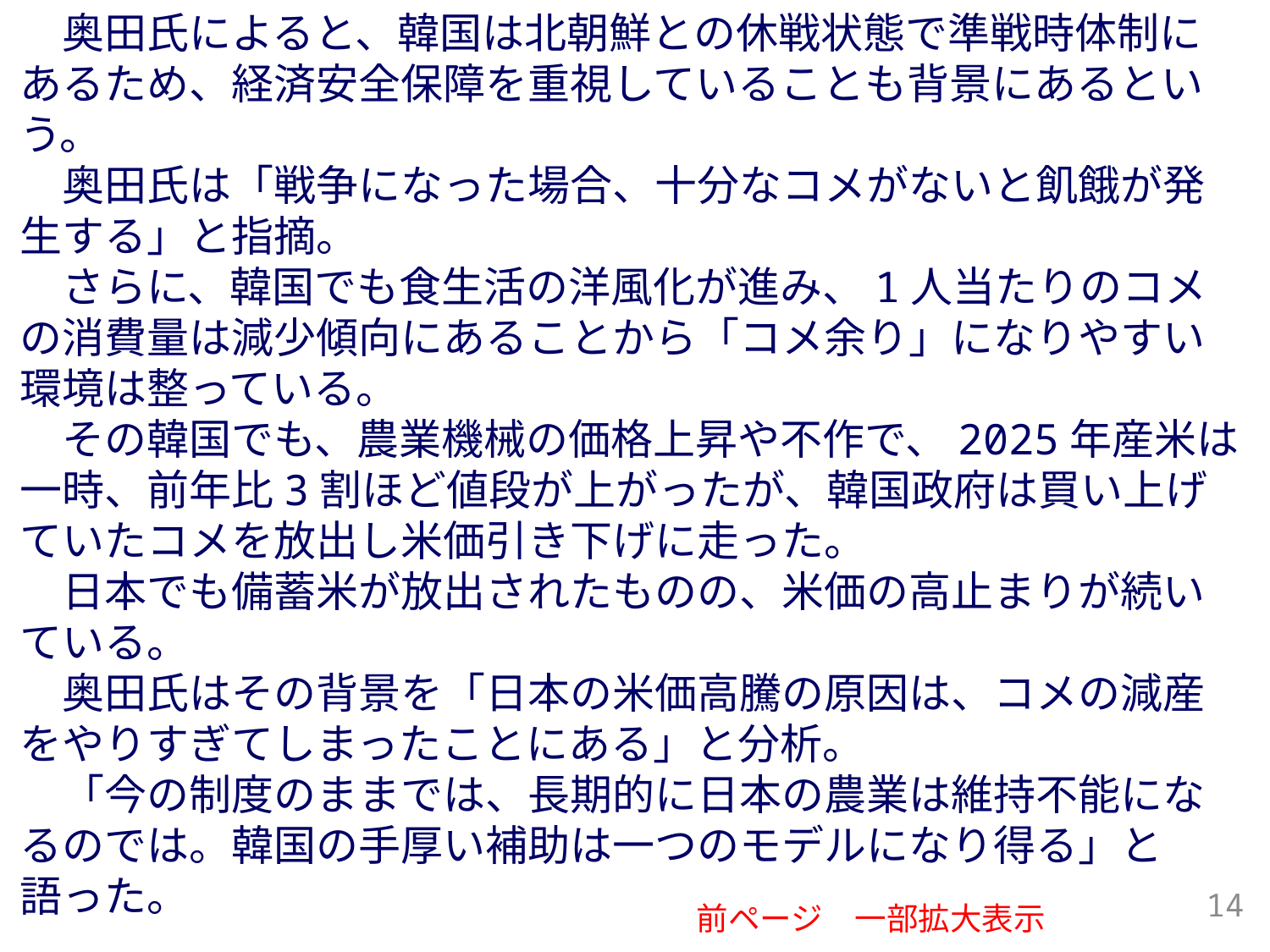

奥田氏によると、韓国は北朝鮮との休戦状態で準戦時体制にあるため、経済安全保障を重視していることも背景にあるという。
　奥田氏は「戦争になった場合、十分なコメがないと飢餓が発生する」と指摘。
　さらに、韓国でも食生活の洋風化が進み、1人当たりのコメの消費量は減少傾向にあることから「コメ余り」になりやすい環境は整っている。
　その韓国でも、農業機械の価格上昇や不作で、2025年産米は一時、前年比3割ほど値段が上がったが、韓国政府は買い上げていたコメを放出し米価引き下げに走った。
　日本でも備蓄米が放出されたものの、米価の高止まりが続いている。
　奥田氏はその背景を「日本の米価高騰の原因は、コメの減産をやりすぎてしまったことにある」と分析。
　「今の制度のままでは、長期的に日本の農業は維持不能になるのでは。韓国の手厚い補助は一つのモデルになり得る」と語った。
14
前ページ　一部拡大表示